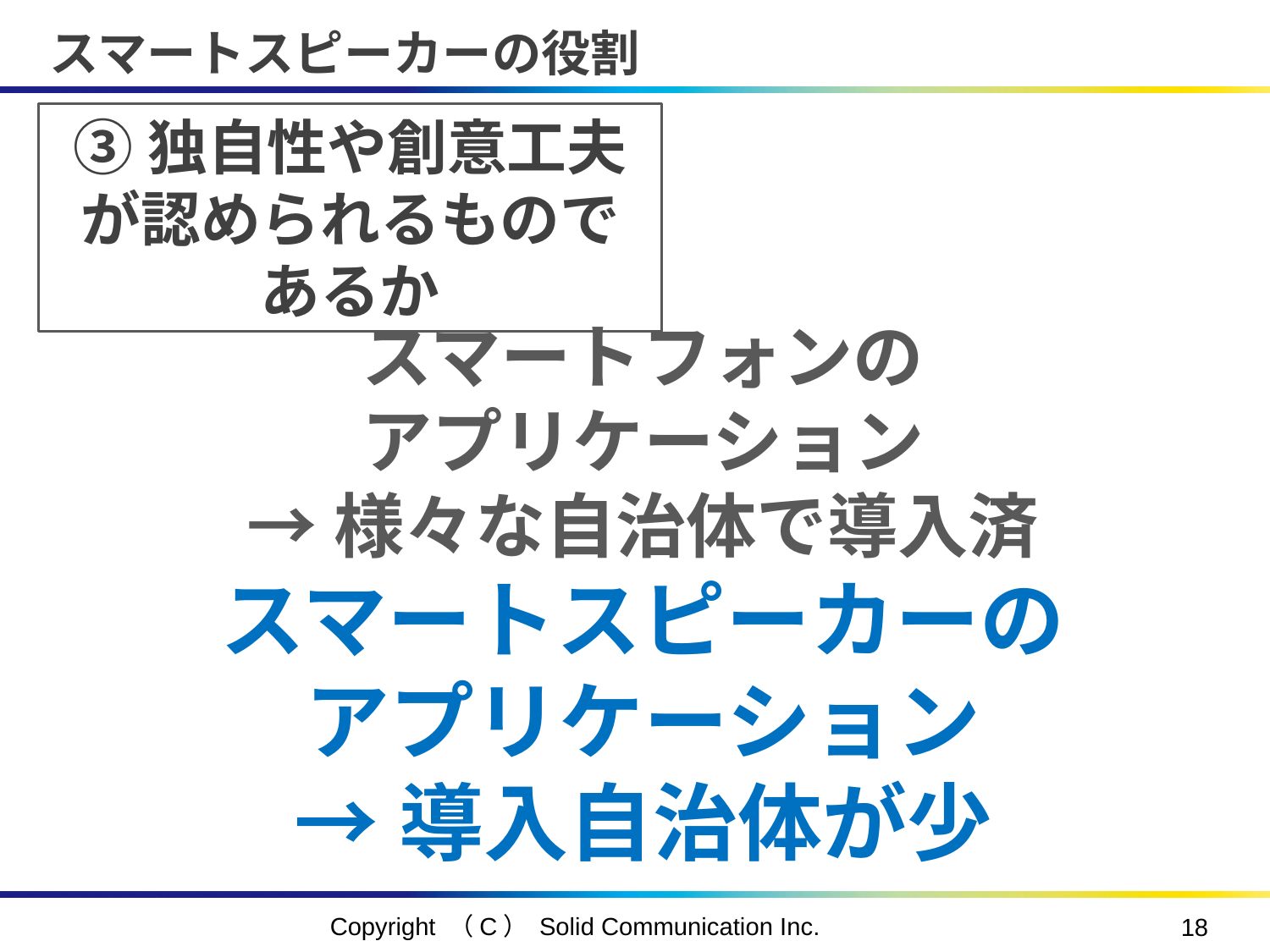

# スマートスピーカーの役割
③独自性や創意工夫が認められるものであるか
スマートフォンの
アプリケーション
→様々な自治体で導入済
スマートスピーカーの
アプリケーション
→導入自治体が少
Copyright （C） Solid Communication Inc.
18